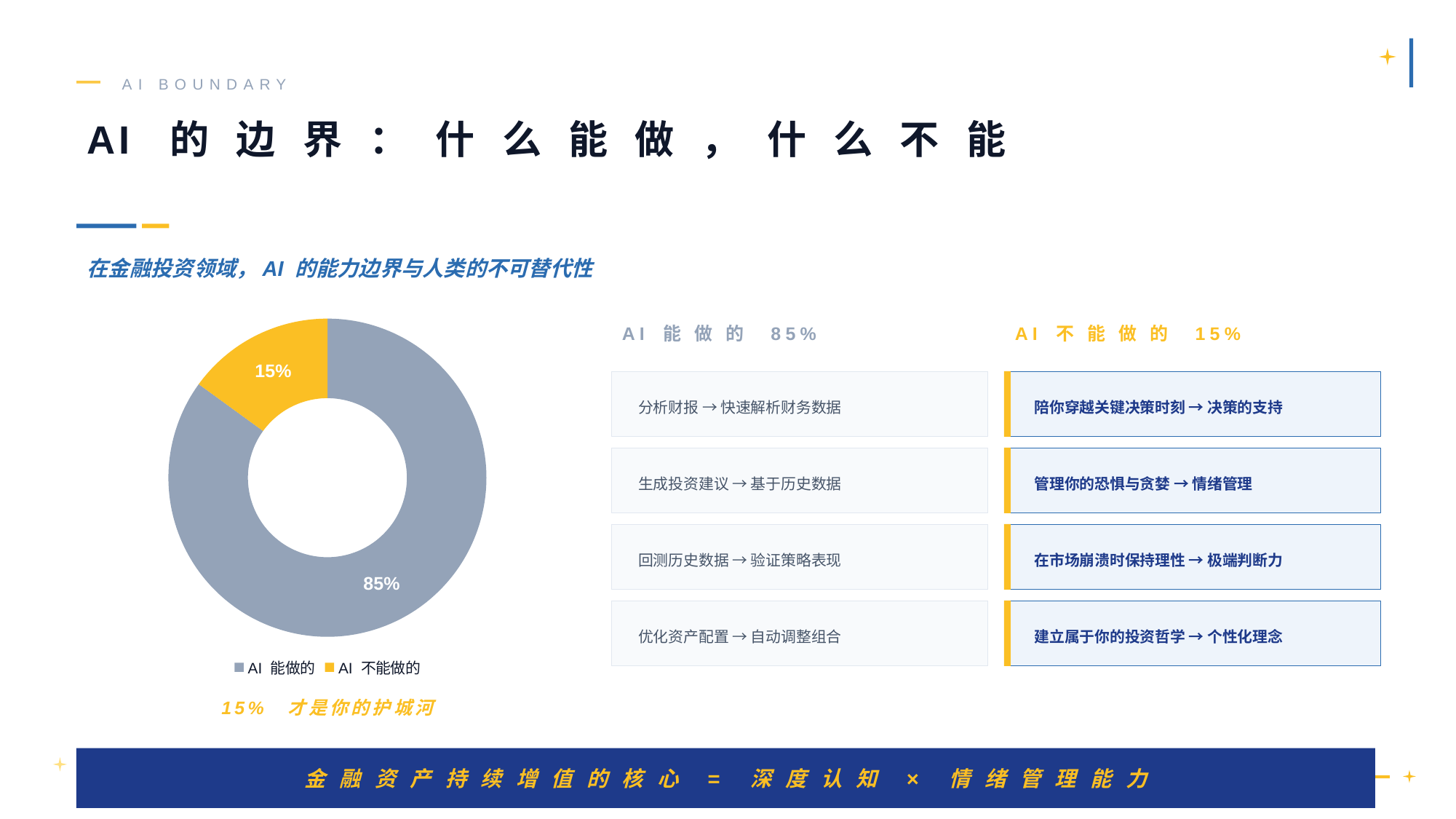

AI BOUNDARY

AI  的  边  界  ：  什  么  能  做  ，  什  么  不  能

在金融投资领域，AI 的能力边界与人类的不可替代性

### Chart

| Category | AI 能力边界 |
|---|---|
| AI 能做的 | 85.0 |
| AI 不能做的 | 15.0 |
AI 能 做 的  85%
AI 不 能 做 的  15%

分析财报 → 快速解析财务数据

陪你穿越关键决策时刻 → 决策的支持

生成投资建议 → 基于历史数据

管理你的恐惧与贪婪 → 情绪管理

回测历史数据 → 验证策略表现

在市场崩溃时保持理性 → 极端判断力

优化资产配置 → 自动调整组合

建立属于你的投资哲学 → 个性化理念
15%  才是你的护城河

金 融 资 产 持 续 增 值 的 核 心  =  深 度 认 知  ×  情 绪 管 理 能 力